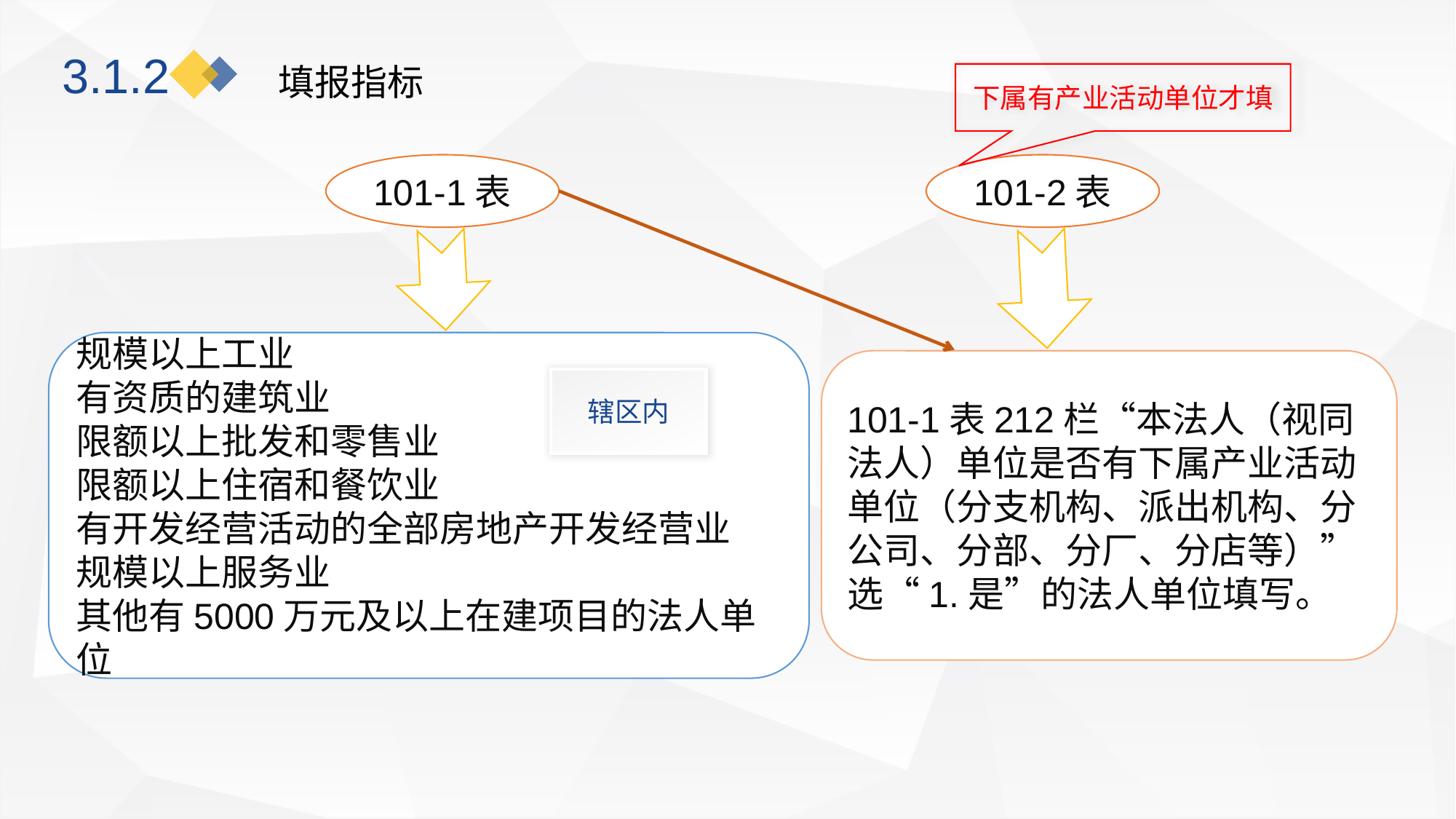

填报指标
3.1.2

下属有产业活动单位才填
101-1表
101-2表

规模以上工业
有资质的建筑业
限额以上批发和零售业
限额以上住宿和餐饮业
有开发经营活动的全部房地产开发经营业
规模以上服务业
其他有5000万元及以上在建项目的法人单位
101-1表212栏“本法人（视同法人）单位是否有下属产业活动单位（分支机构、派出机构、分公司、分部、分厂、分店等）”选“1.是”的法人单位填写。
辖区内